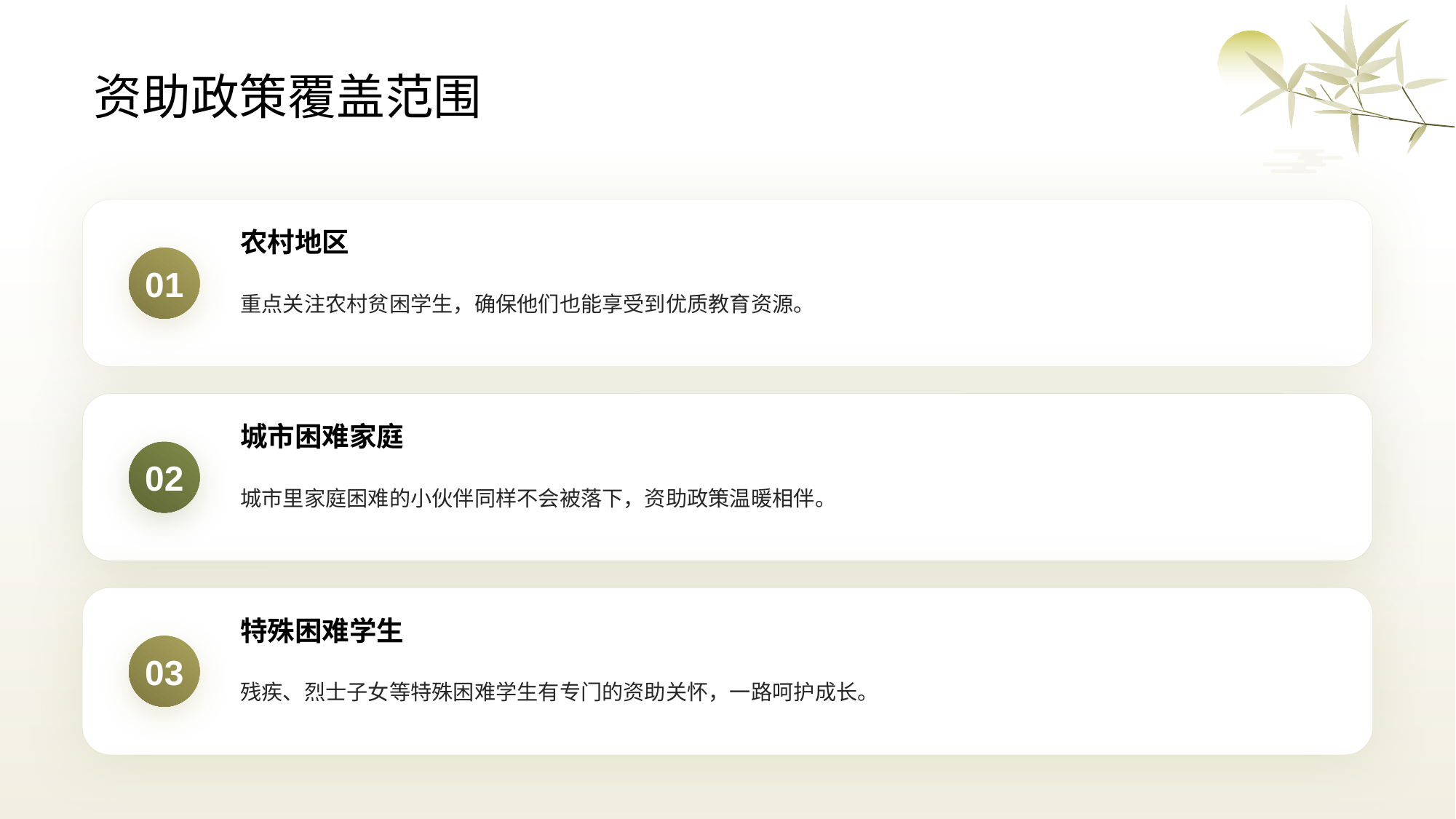

# 资助政策覆盖范围
农村地区
重点关注农村贫困学生，确保他们也能享受到优质教育资源。
城市困难家庭
城市里家庭困难的小伙伴同样不会被落下，资助政策温暖相伴。
特殊困难学生
残疾、烈士子女等特殊困难学生有专门的资助关怀，一路呵护成长。